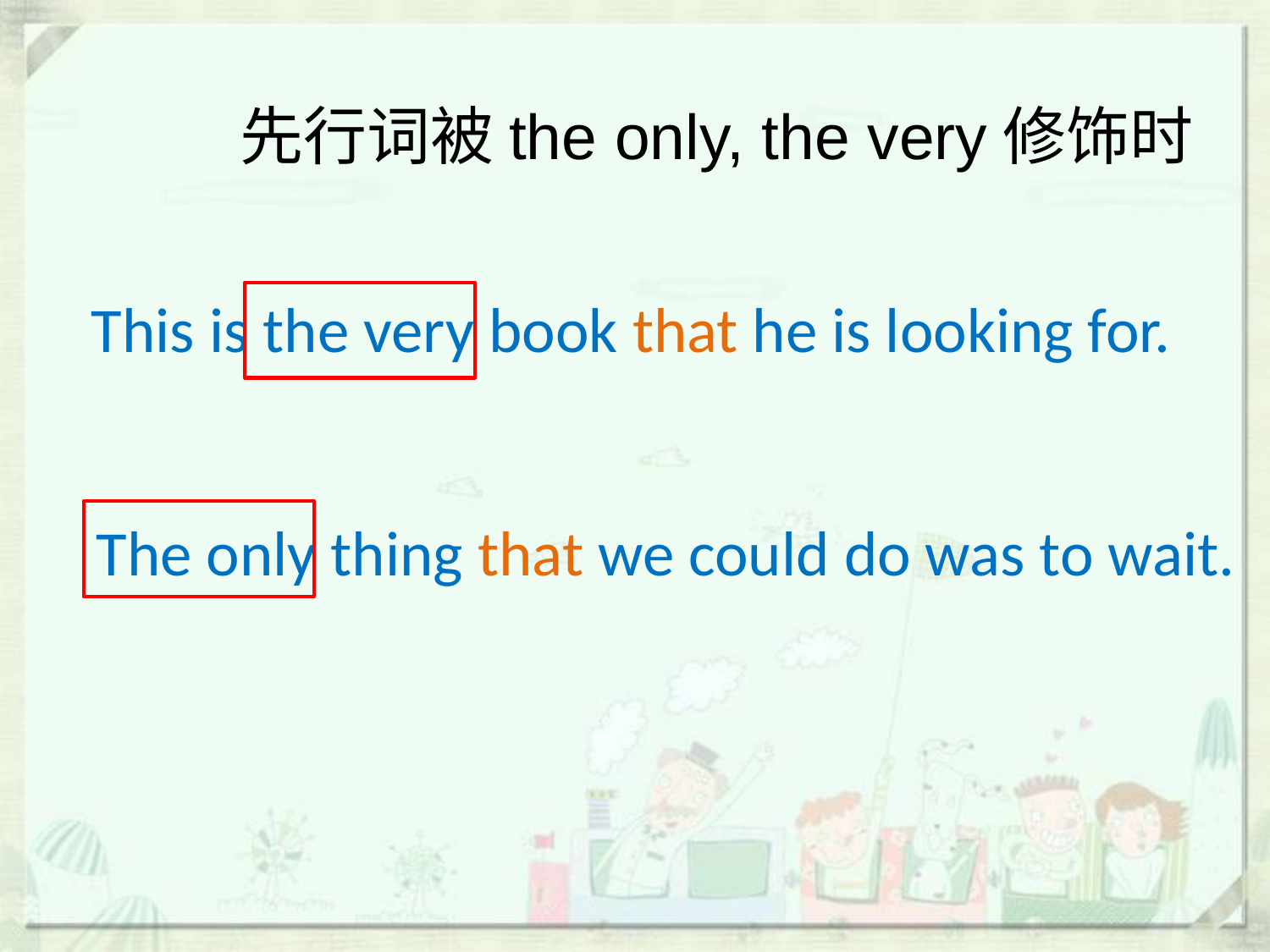

先行词被the only, the very修饰时
This is the very book that he is looking for.

The only thing that we could do was to wait.